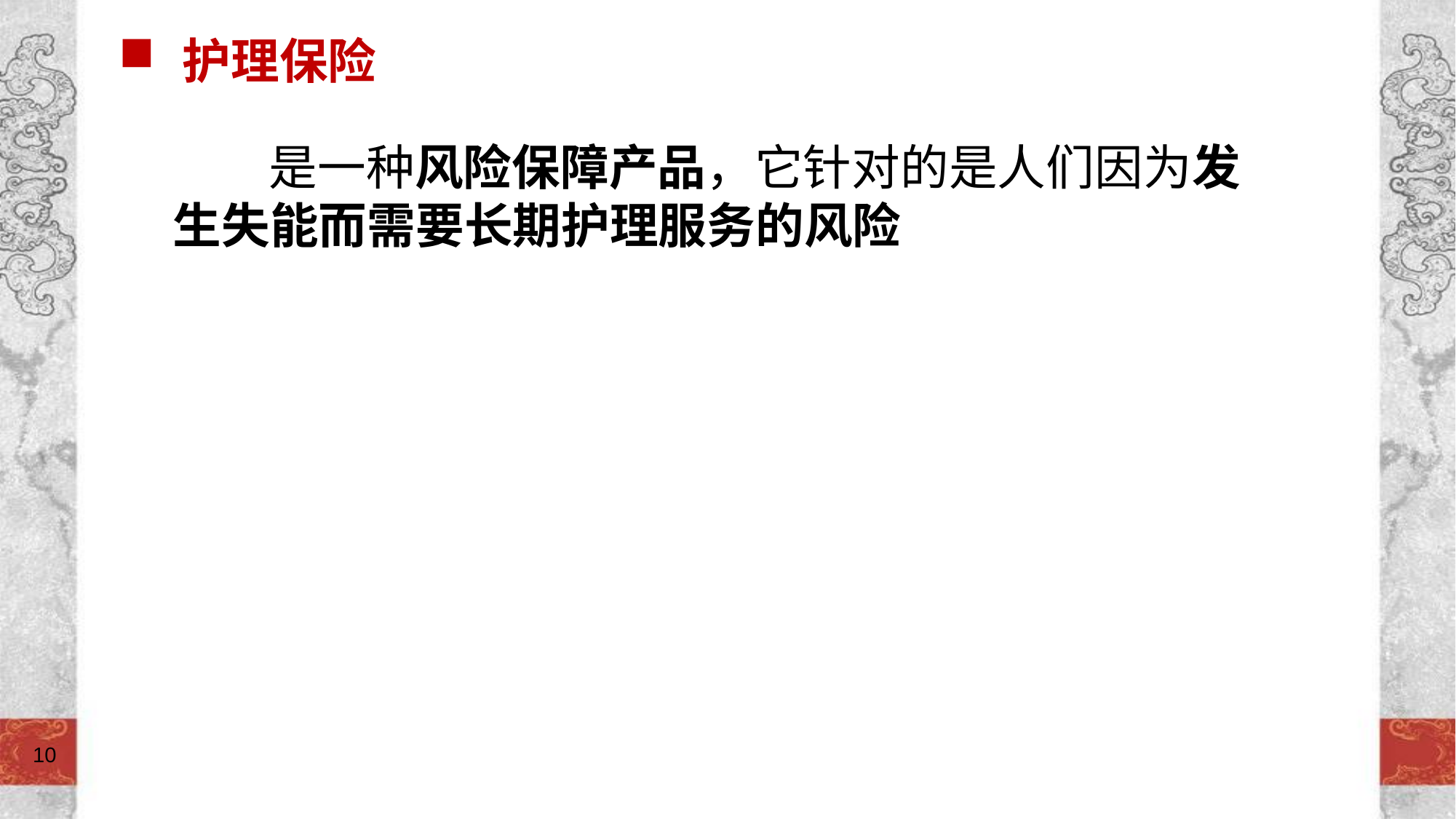

护理保险

是一种风险保障产品，它针对的是人们因为发生失能而需要长期护理服务的风险